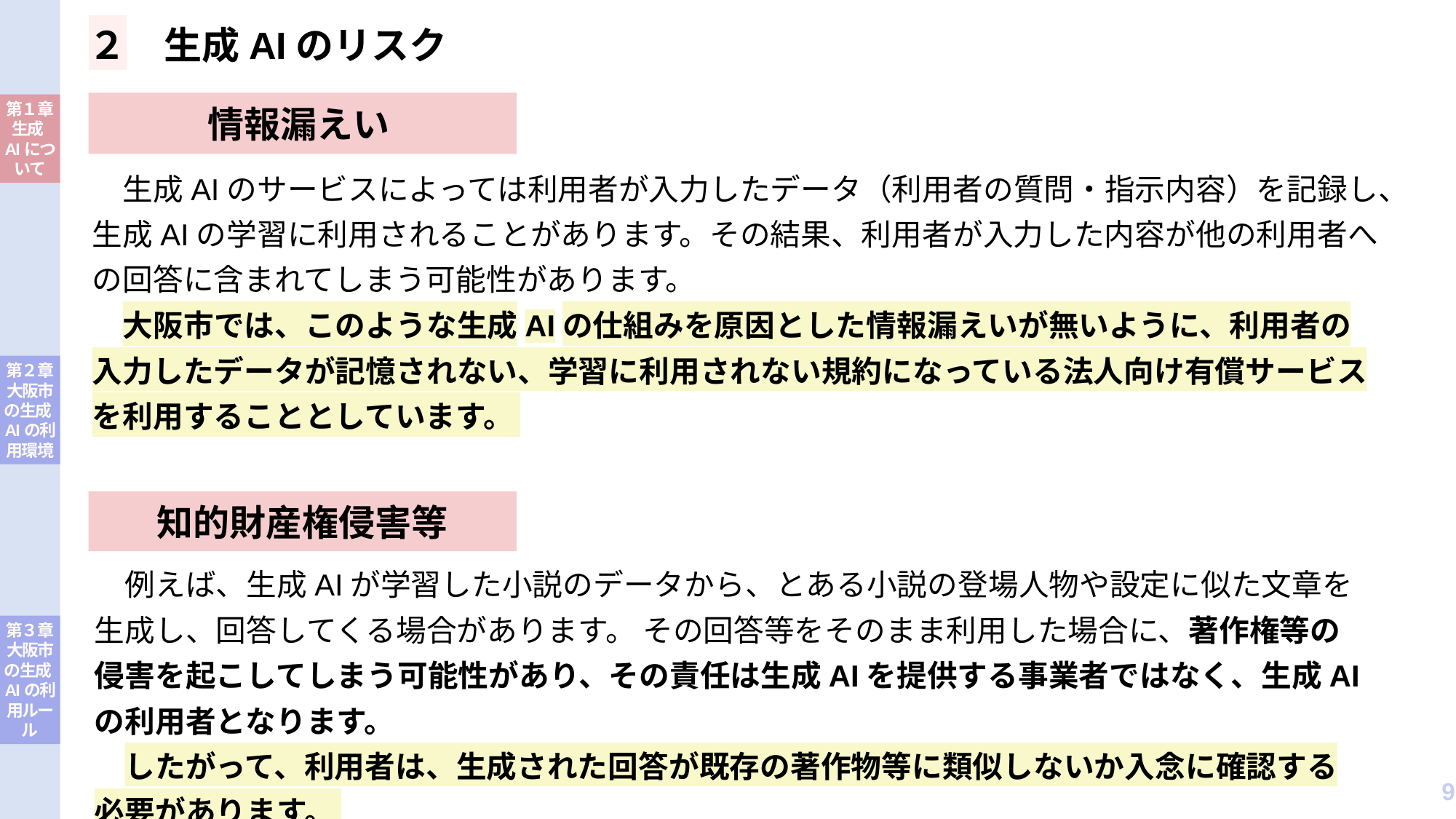

２　生成AIのリスク
情報漏えい
　生成AIのサービスによっては利用者が入力したデータ（利用者の質問・指示内容）を記録し、生成AIの学習に利用されることがあります。その結果、利用者が入力した内容が他の利用者への回答に含まれてしまう可能性があります。
　大阪市では、このような生成AIの仕組みを原因とした情報漏えいが無いように、利用者の入力したデータが記憶されない、学習に利用されない規約になっている法人向け有償サービスを利用することとしています。
知的財産権侵害等
　例えば、生成AIが学習した小説のデータから、とある小説の登場人物や設定に似た文章を生成し、回答してくる場合があります。 その回答等をそのまま利用した場合に、著作権等の侵害を起こしてしまう可能性があり、その責任は生成AIを提供する事業者ではなく、生成AIの利用者となります。
　したがって、利用者は、生成された回答が既存の著作物等に類似しないか入念に確認する必要があります。
9